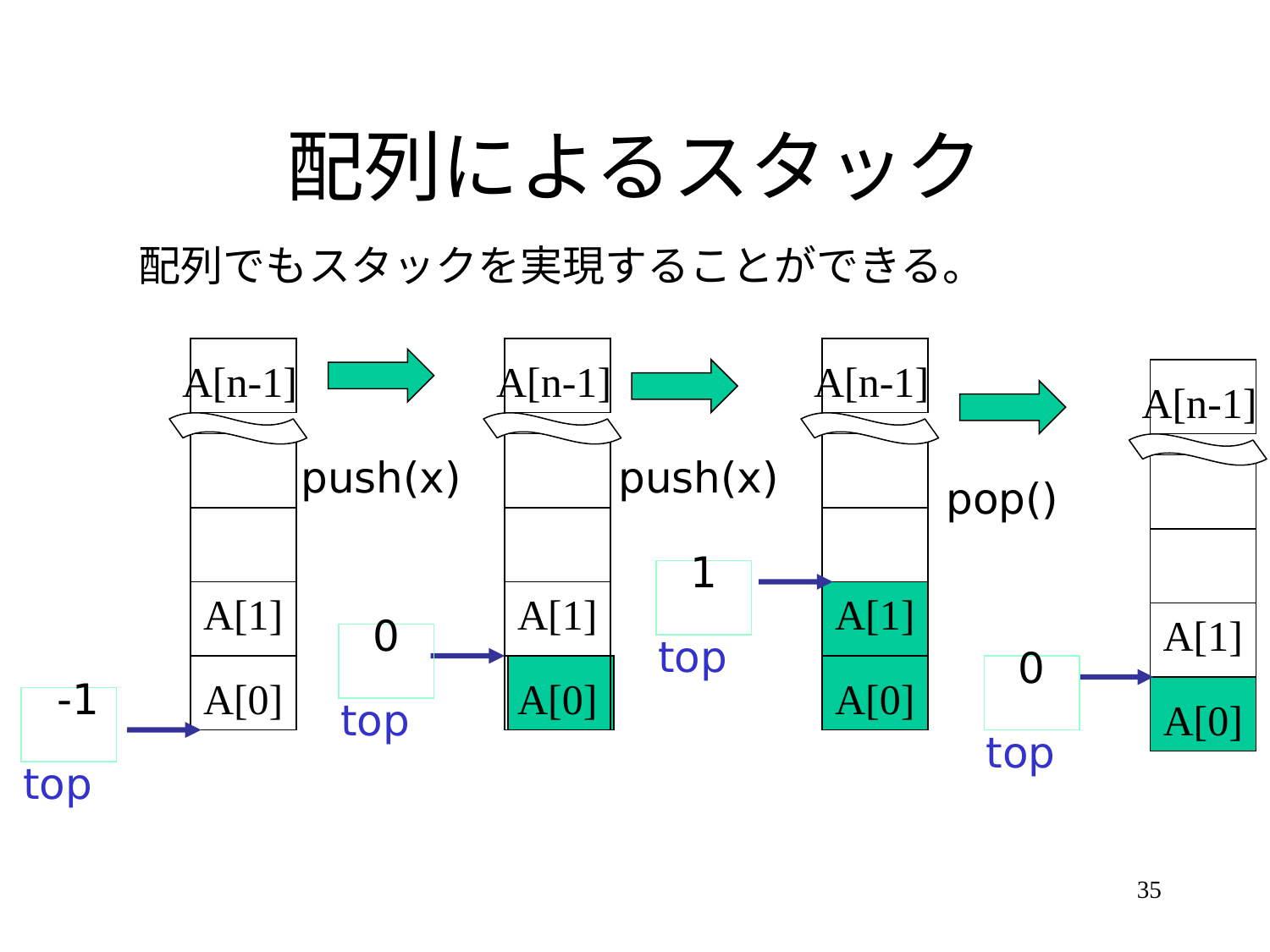

# 配列によるスタック
配列でもスタックを実現することができる。

A[n-1]

A[1]
A[0]

A[n-1]

A[1]
A[0]

A[n-1]

A[1]
A[0]

A[n-1]

A[1]
A[0]

push(x)
push(x)
pop()
1

0

top
0

-1

top
top

top
35